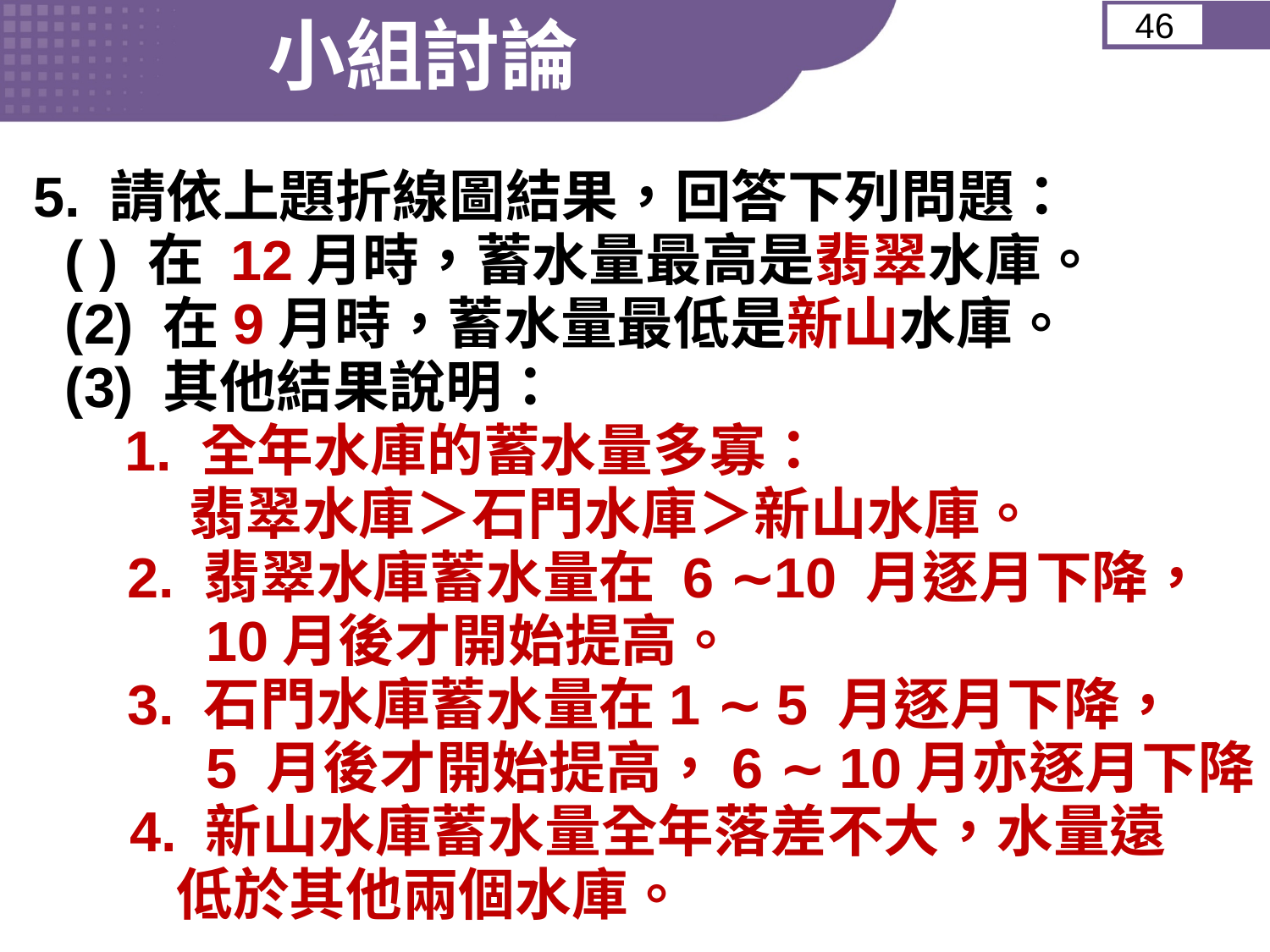

小組討論

46
5. 請依上題折線圖結果，回答下列問題：
  ( ) 在 12月時，蓄水量最高是翡翠水庫。
  (2) 在9月時，蓄水量最低是新山水庫。
  (3) 其他結果說明：
      1. 全年水庫的蓄水量多寡：
           翡翠水庫＞石門水庫＞新山水庫。
      2. 翡翠水庫蓄水量在 6 ∼10 月逐月下降，
           10月後才開始提高。
      3. 石門水庫蓄水量在1 ∼ 5 月逐月下降，
           5 月後才開始提高，6 ∼ 10月亦逐月下降。
　  4. 新山水庫蓄水量全年落差不大，水量遠
          低於其他兩個水庫。